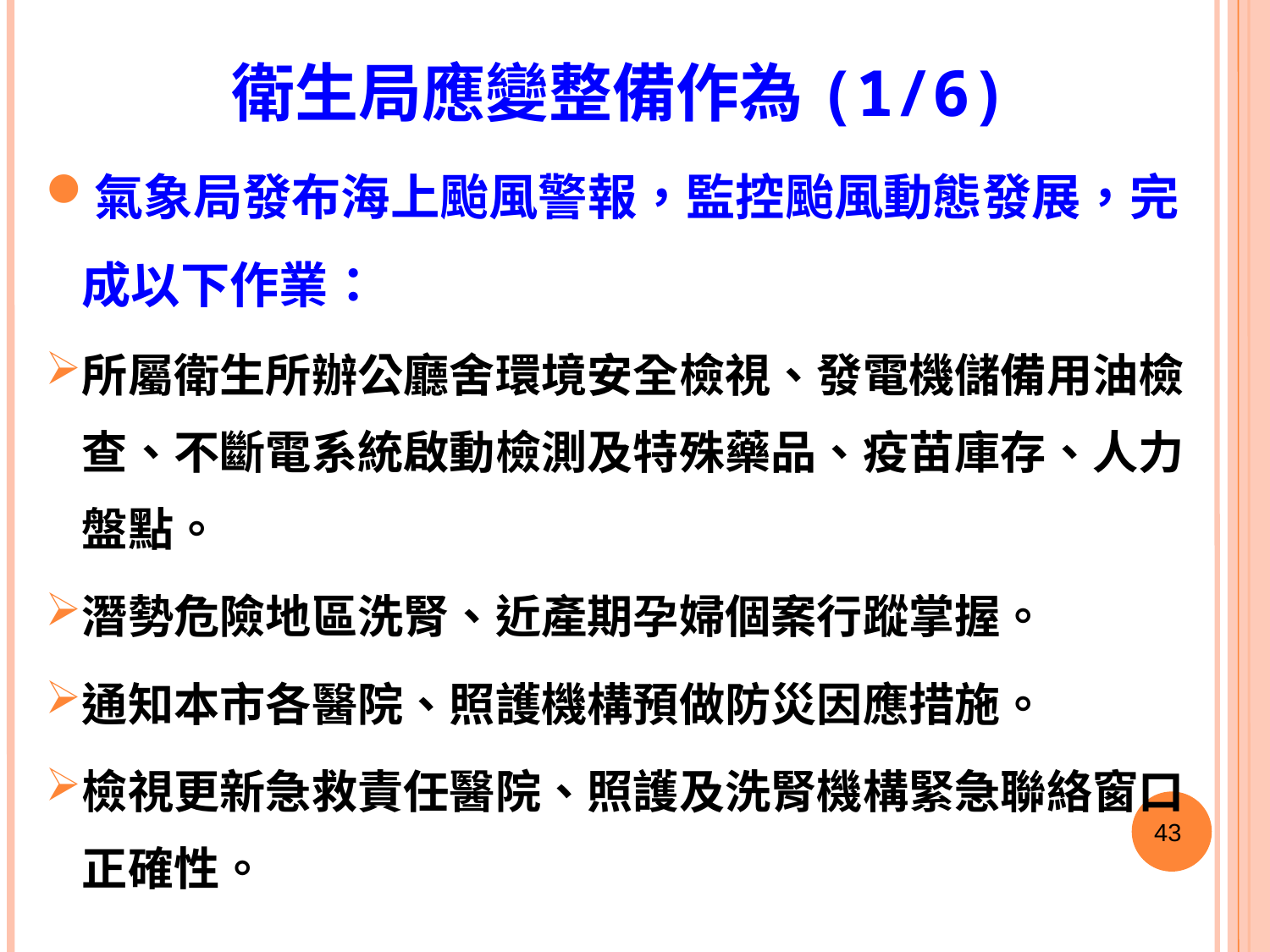

衛生局應變整備作為(1/6)
氣象局發布海上颱風警報，監控颱風動態發展，完成以下作業：
所屬衛生所辦公廳舍環境安全檢視、發電機儲備用油檢查、不斷電系統啟動檢測及特殊藥品、疫苗庫存、人力盤點。
潛勢危險地區洗腎、近產期孕婦個案行蹤掌握。
通知本市各醫院、照護機構預做防災因應措施。
檢視更新急救責任醫院、照護及洗腎機構緊急聯絡窗口正確性。

43